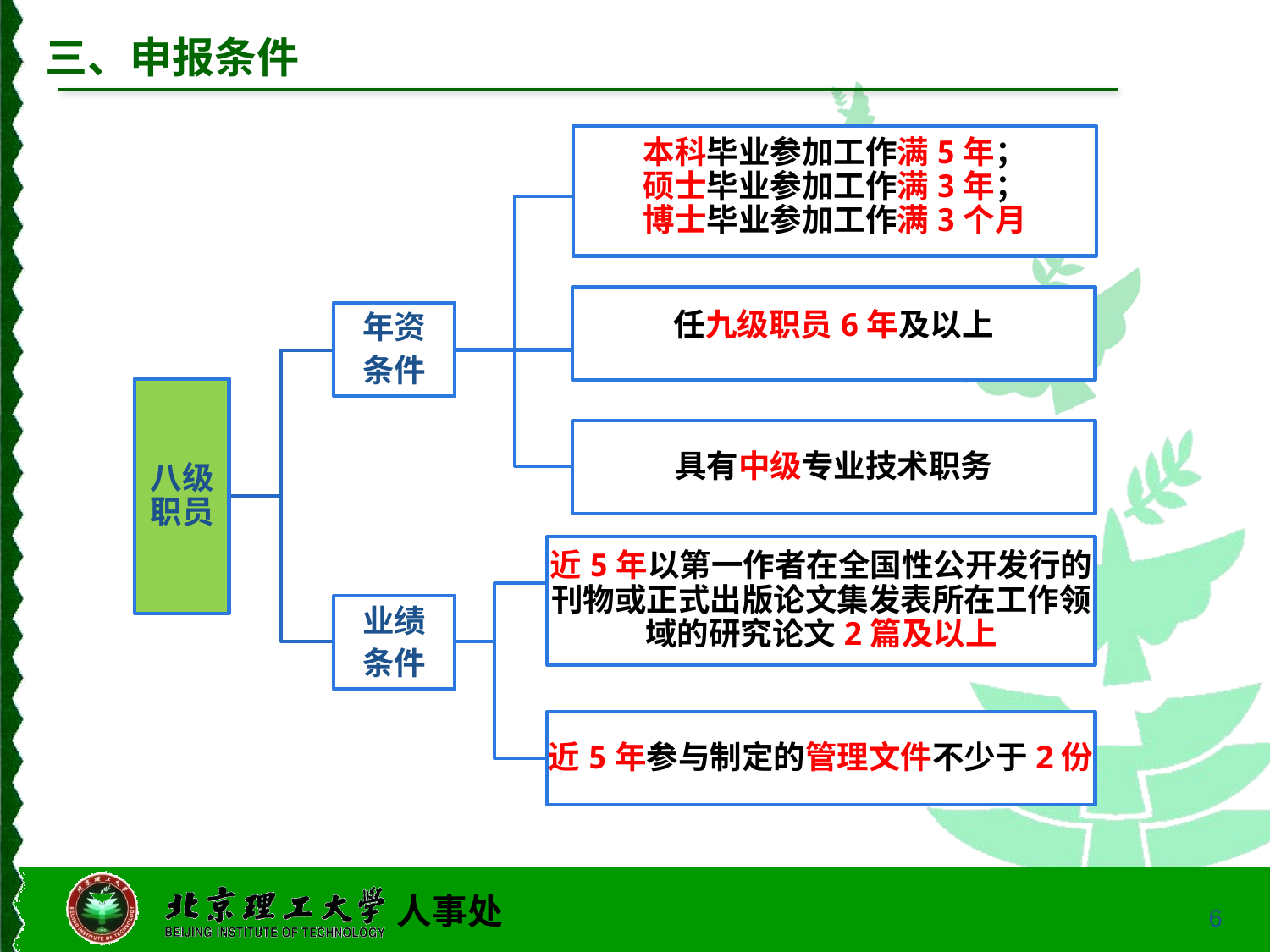

三、申报条件
本科毕业参加工作满5年；
硕士毕业参加工作满3年；
博士毕业参加工作满3个月

任九级职员6年及以上
年资
条件

具有中级专业技术职务
八级职员

近5年以第一作者在全国性公开发行的刊物或正式出版论文集发表所在工作领域的研究论文2篇及以上

业绩
条件

近5年参与制定的管理文件不少于2份
6